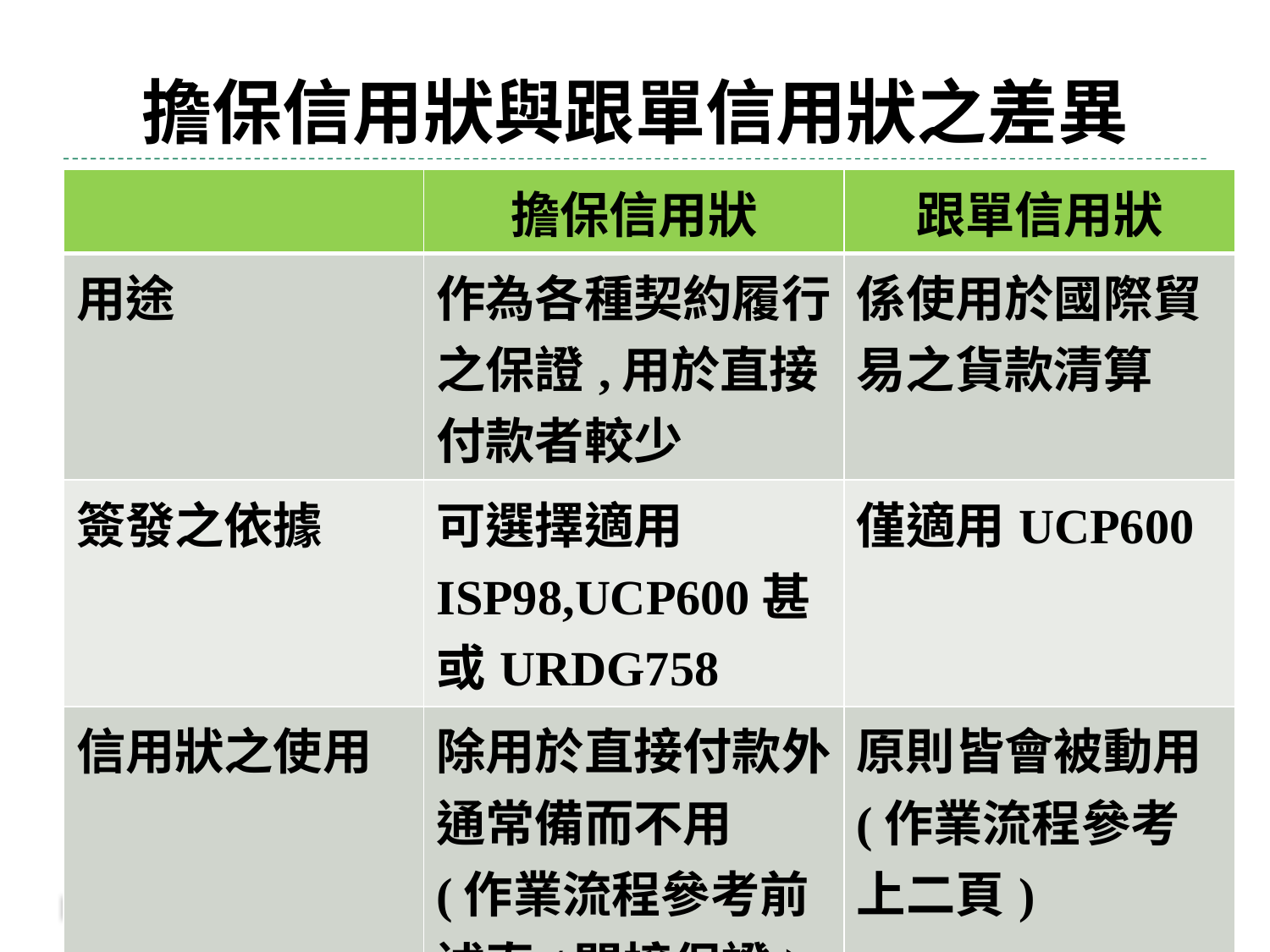

# 擔保信用狀與跟單信用狀之差異
|  | 擔保信用狀 | 跟單信用狀 |
| --- | --- | --- |
| 用途 | 作為各種契約履行之保證,用於直接付款者較少 | 係使用於國際貿易之貨款清算 |
| 簽發之依據 | 可選擇適用ISP98,UCP600甚或URDG758 | 僅適用UCP600 |
| 信用狀之使用 | 除用於直接付款外,通常備而不用 (作業流程參考前述直/間接保證) | 原則皆會被動用 (作業流程參考上二頁) |
224